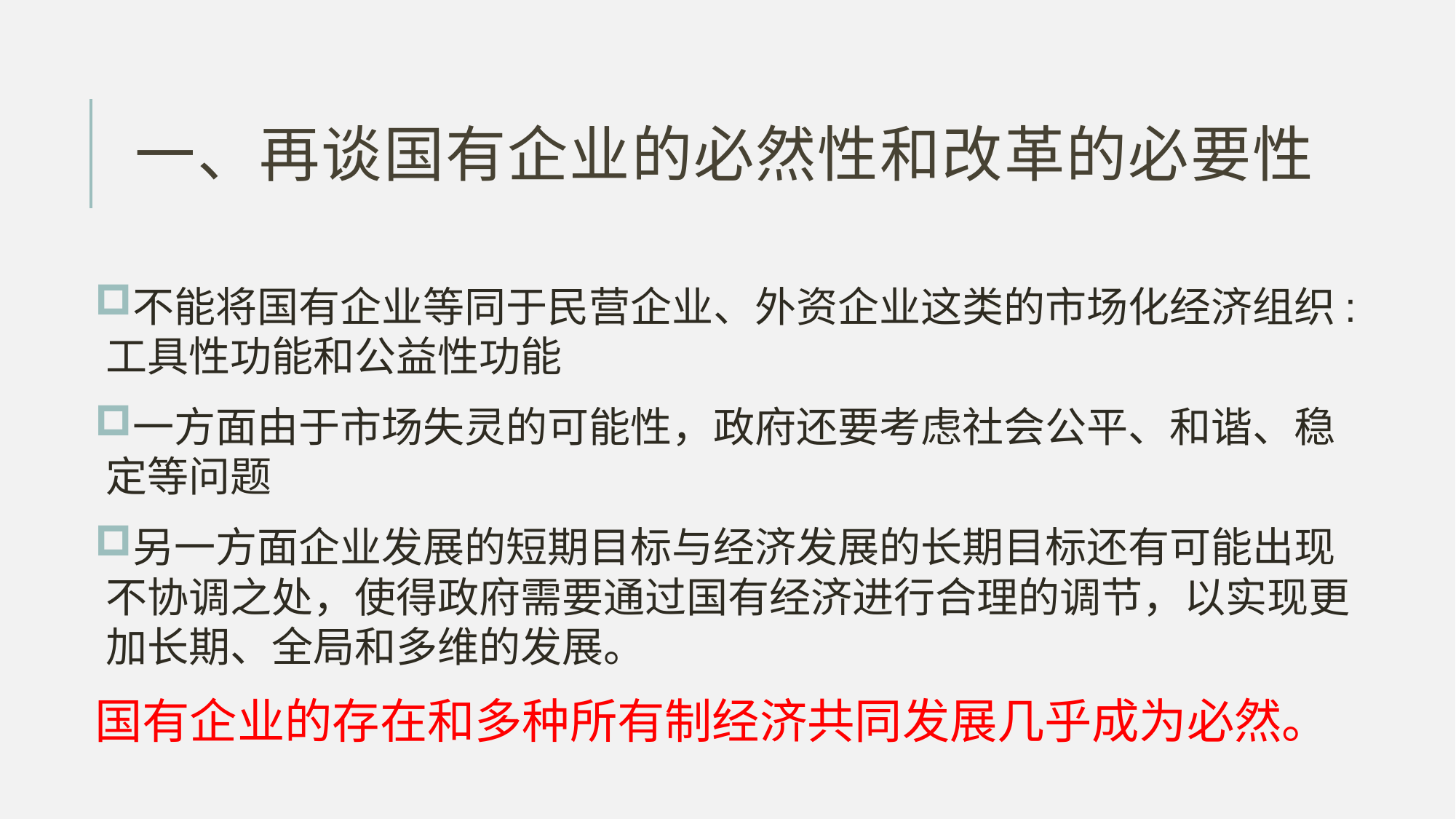

# 一、再谈国有企业的必然性和改革的必要性
不能将国有企业等同于民营企业、外资企业这类的市场化经济组织:工具性功能和公益性功能
一方面由于市场失灵的可能性，政府还要考虑社会公平、和谐、稳定等问题
另一方面企业发展的短期目标与经济发展的长期目标还有可能出现不协调之处，使得政府需要通过国有经济进行合理的调节，以实现更加长期、全局和多维的发展。
国有企业的存在和多种所有制经济共同发展几乎成为必然。